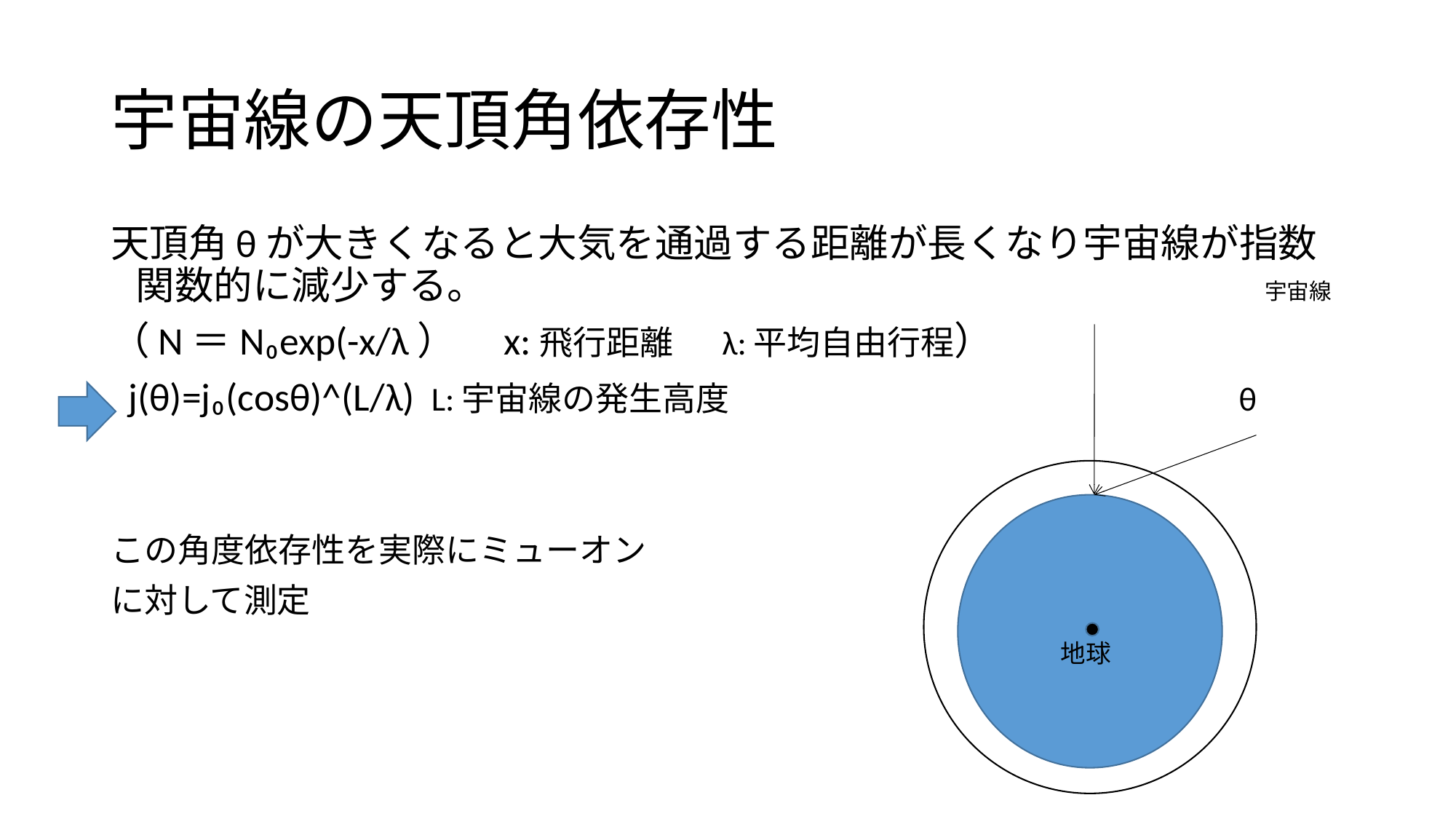

# 宇宙線の天頂角依存性
天頂角θが大きくなると大気を通過する距離が長くなり宇宙線が指数関数的に減少する。　　　　　　　　　　　　　　　　　　　　宇宙線
（N＝N₀exp(-x/λ）　x:飛行距離　 λ:平均自由行程）
  j(θ)=j₀(cosθ)^(L/λ)  L:宇宙線の発生高度　　　　　　　　　　　　　　　θ

この角度依存性を実際にミューオン
に対して測定
                                                　　　                             　　　　　　　　地球